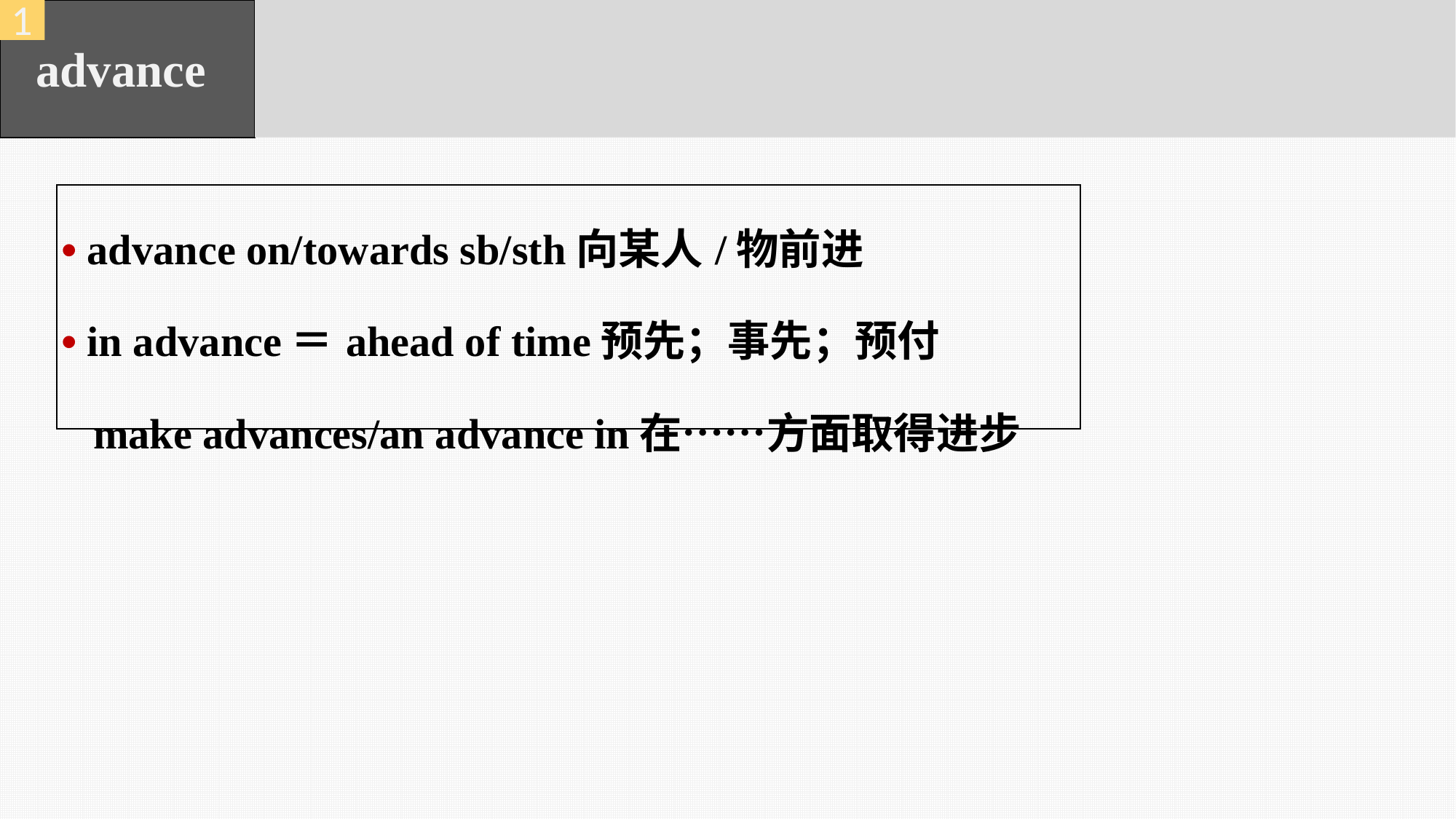

1
advance
| • advance on/towards sb/sth向某人/物前进 • in advance＝ahead of time预先；事先；预付 make advances/an advance in在……方面取得进步 |
| --- |